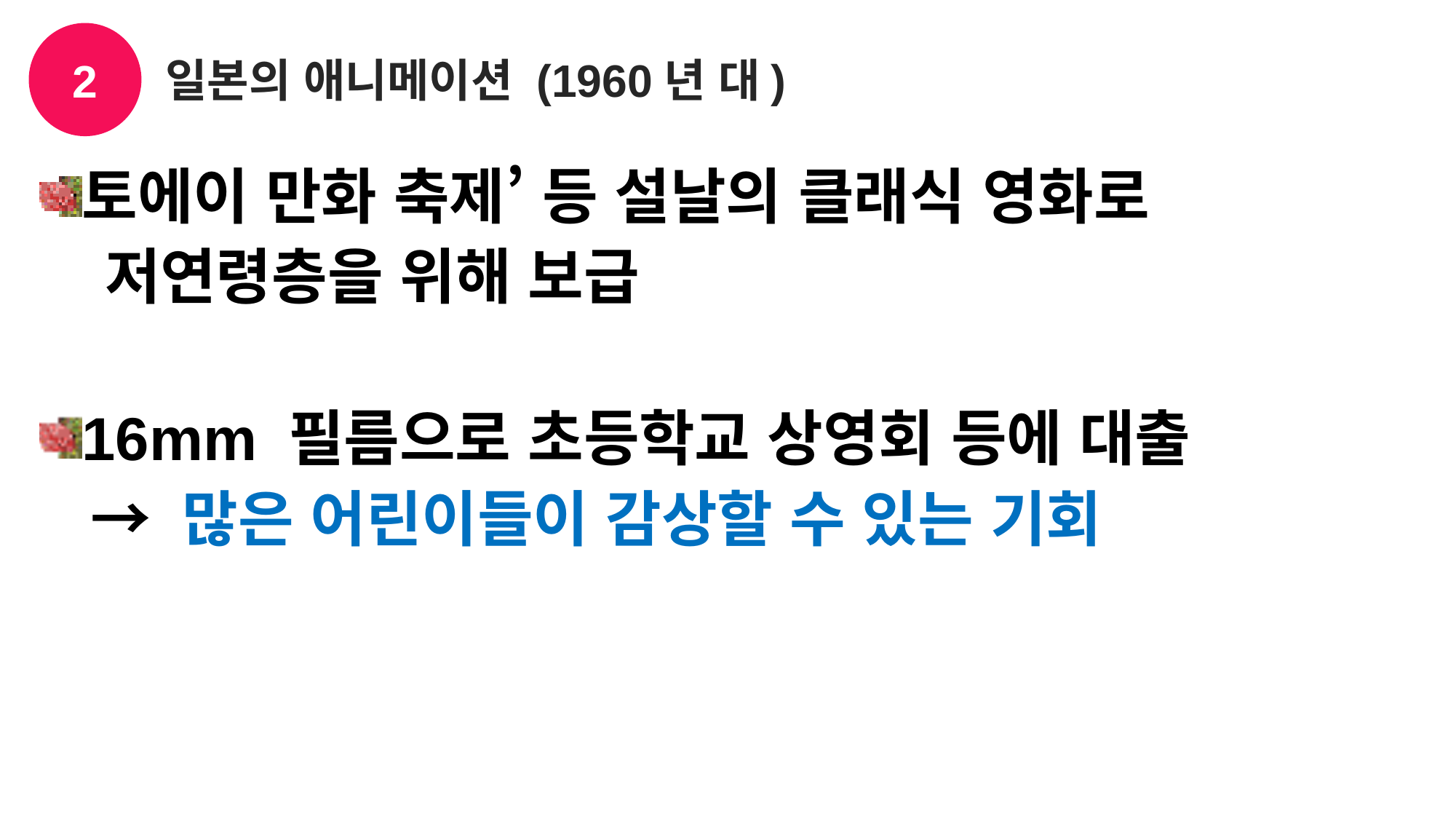

2
일본의 애니메이션 (1960년 대)
토에이 만화 축제’ 등 설날의 클래식 영화로
   저연령층을 위해 보급

16mm 필름으로 초등학교 상영회 등에 대출
   → 많은 어린이들이 감상할 수 있는 기회